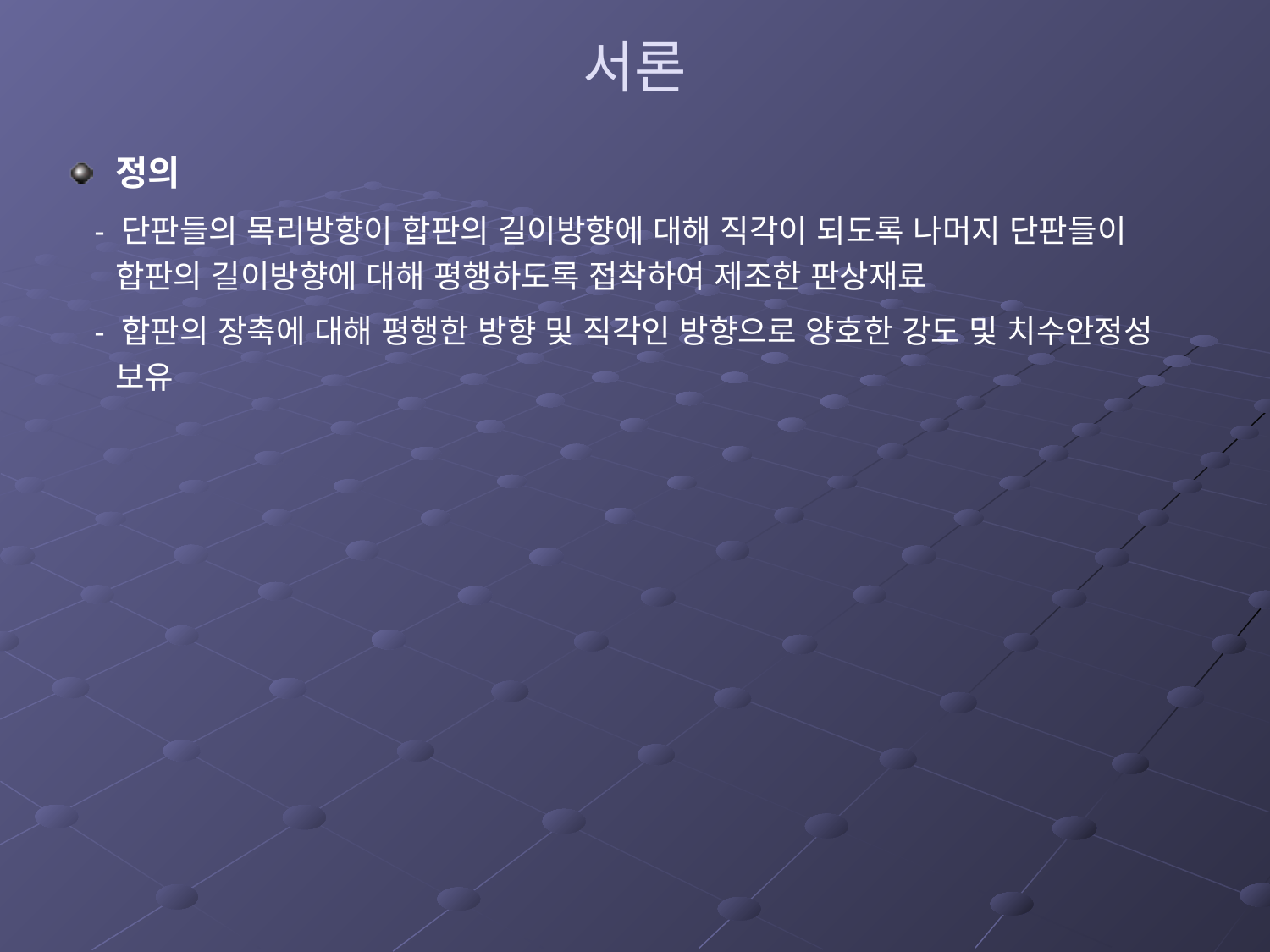

# 서론
정의
   - 단판들의 목리방향이 합판의 길이방향에 대해 직각이 되도록 나머지 단판들이 합판의 길이방향에 대해 평행하도록 접착하여 제조한 판상재료
   - 합판의 장축에 대해 평행한 방향 및 직각인 방향으로 양호한 강도 및 치수안정성 보유